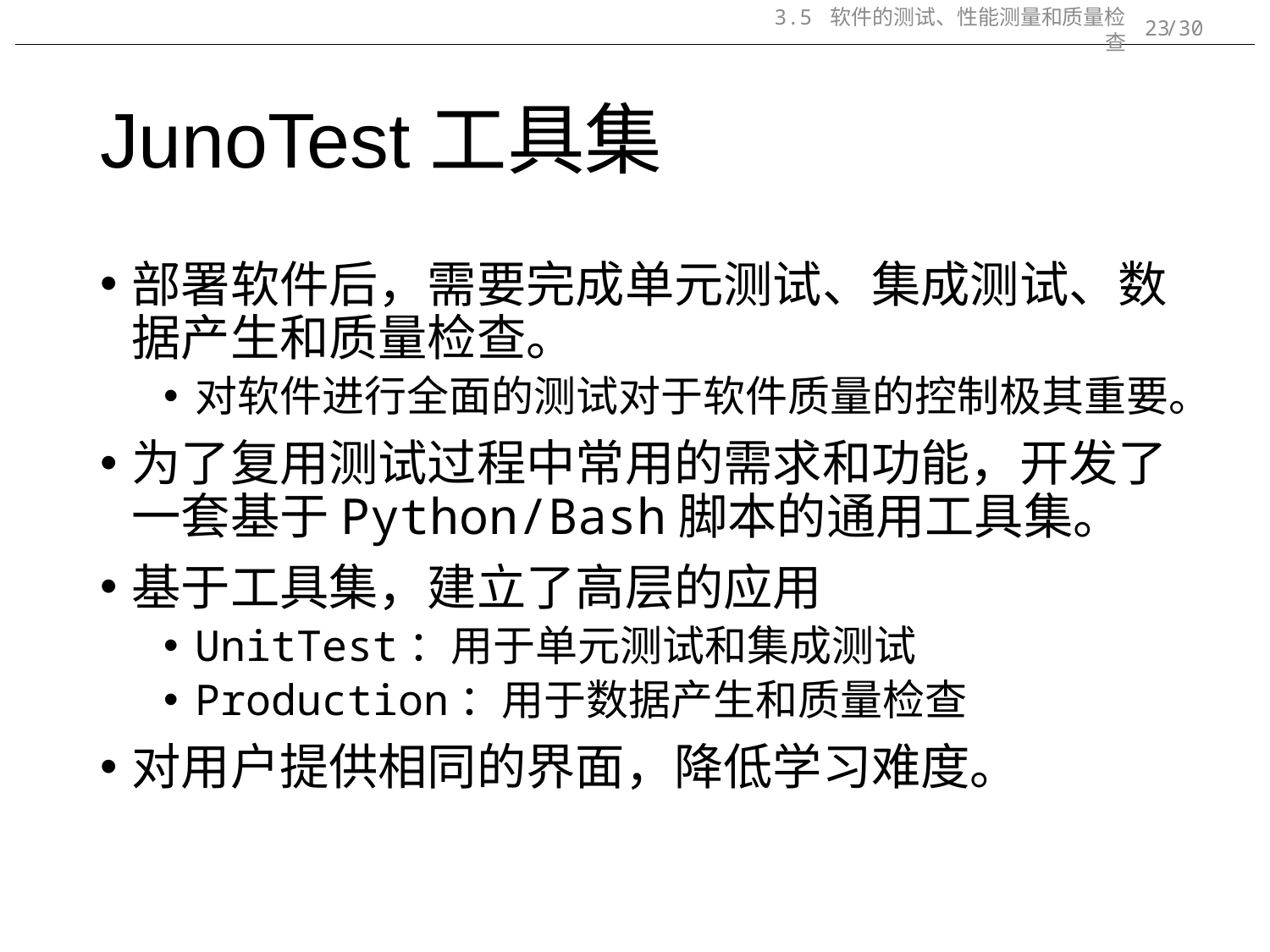

3.5 软件的测试、性能测量和质量检查
/30
23
# JunoTest工具集
部署软件后，需要完成单元测试、集成测试、数据产生和质量检查。
对软件进行全面的测试对于软件质量的控制极其重要。
为了复用测试过程中常用的需求和功能，开发了一套基于Python/Bash脚本的通用工具集。
基于工具集，建立了高层的应用
UnitTest：用于单元测试和集成测试
Production：用于数据产生和质量检查
对用户提供相同的界面，降低学习难度。